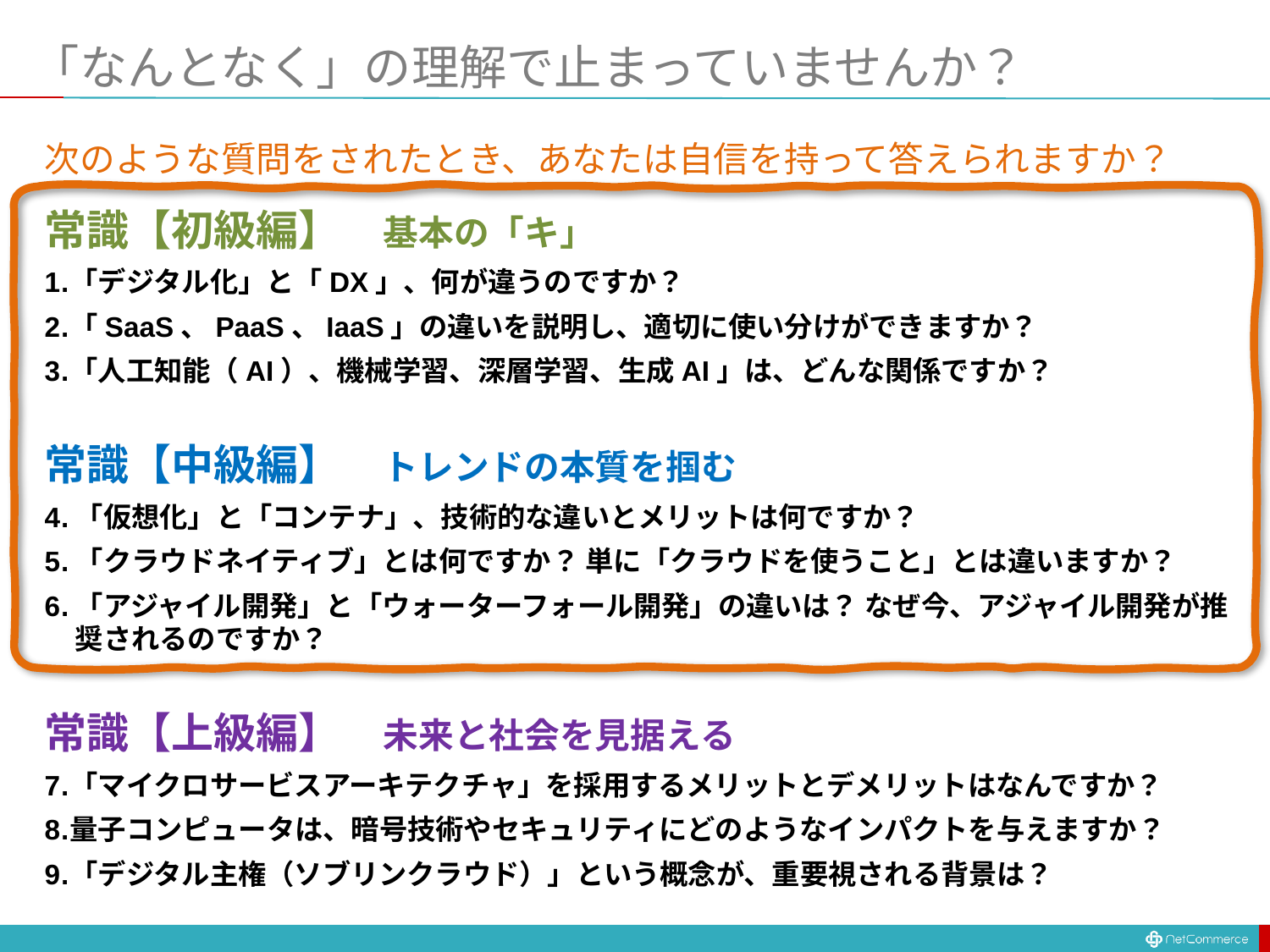

# 「なんとなく」の理解で止まっていませんか？
次のような質問をされたとき、あなたは自信を持って答えられますか？

常識【初級編】　基本の「キ」
「デジタル化」と「DX」、何が違うのですか？
「SaaS、PaaS、IaaS」の違いを説明し、適切に使い分けができますか？
「人工知能（AI）、機械学習、深層学習、生成AI」は、どんな関係ですか？

常識【中級編】　トレンドの本質を掴む
「仮想化」と「コンテナ」、技術的な違いとメリットは何ですか？
「クラウドネイティブ」とは何ですか？ 単に「クラウドを使うこと」とは違いますか？
「アジャイル開発」と「ウォーターフォール開発」の違いは？ なぜ今、アジャイル開発が推奨されるのですか？

常識【上級編】　未来と社会を見据える
「マイクロサービスアーキテクチャ」を採用するメリットとデメリットはなんですか？
量子コンピュータは、暗号技術やセキュリティにどのようなインパクトを与えますか？
「デジタル主権（ソブリンクラウド）」という概念が、重要視される背景は？